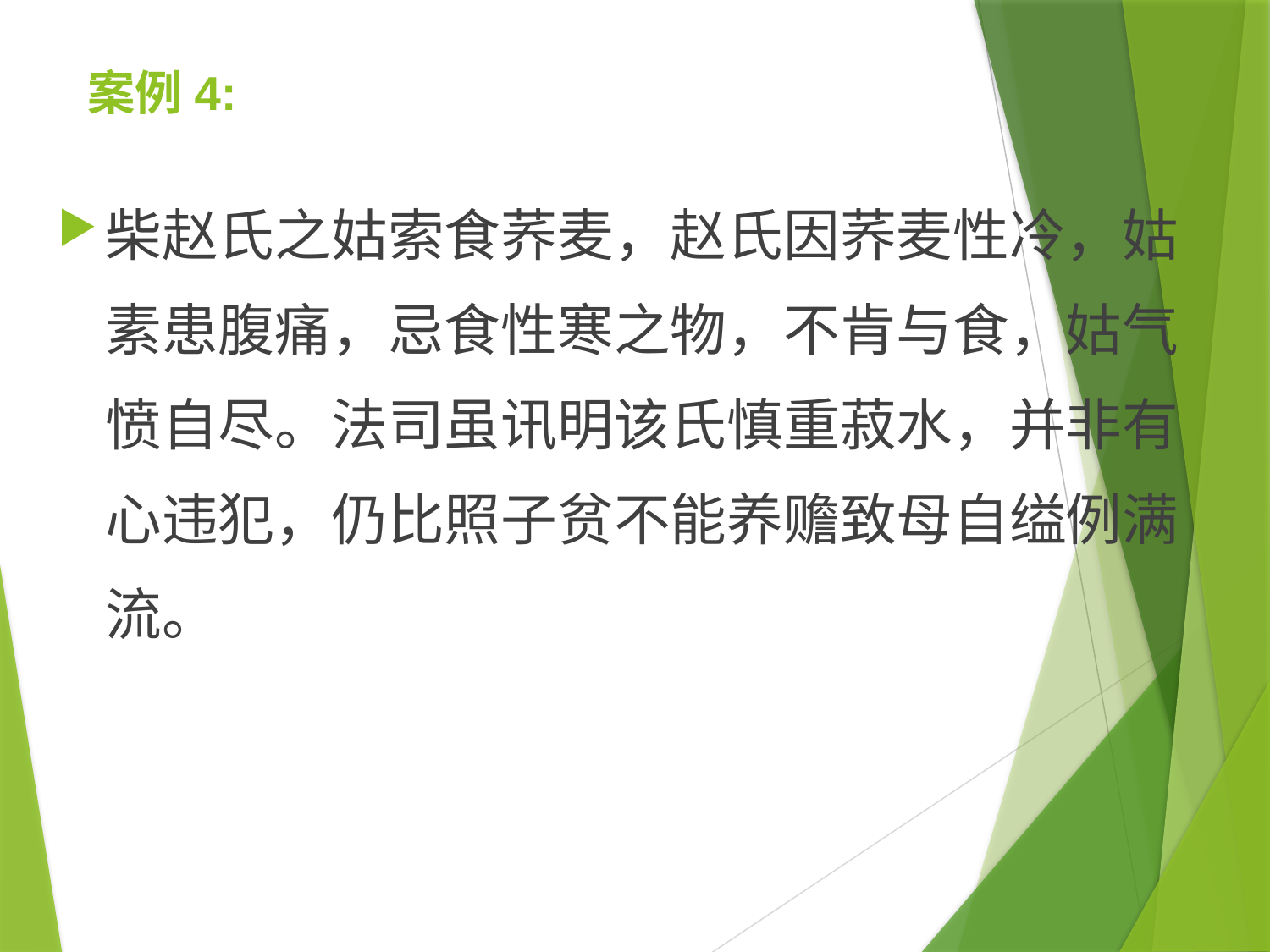

# 案例4:
柴赵氏之姑索食荞麦，赵氏因荞麦性冷，姑素患腹痛，忌食性寒之物，不肯与食，姑气愤自尽。法司虽讯明该氏慎重菽水，并非有心违犯，仍比照子贫不能养赡致母自缢例满流。